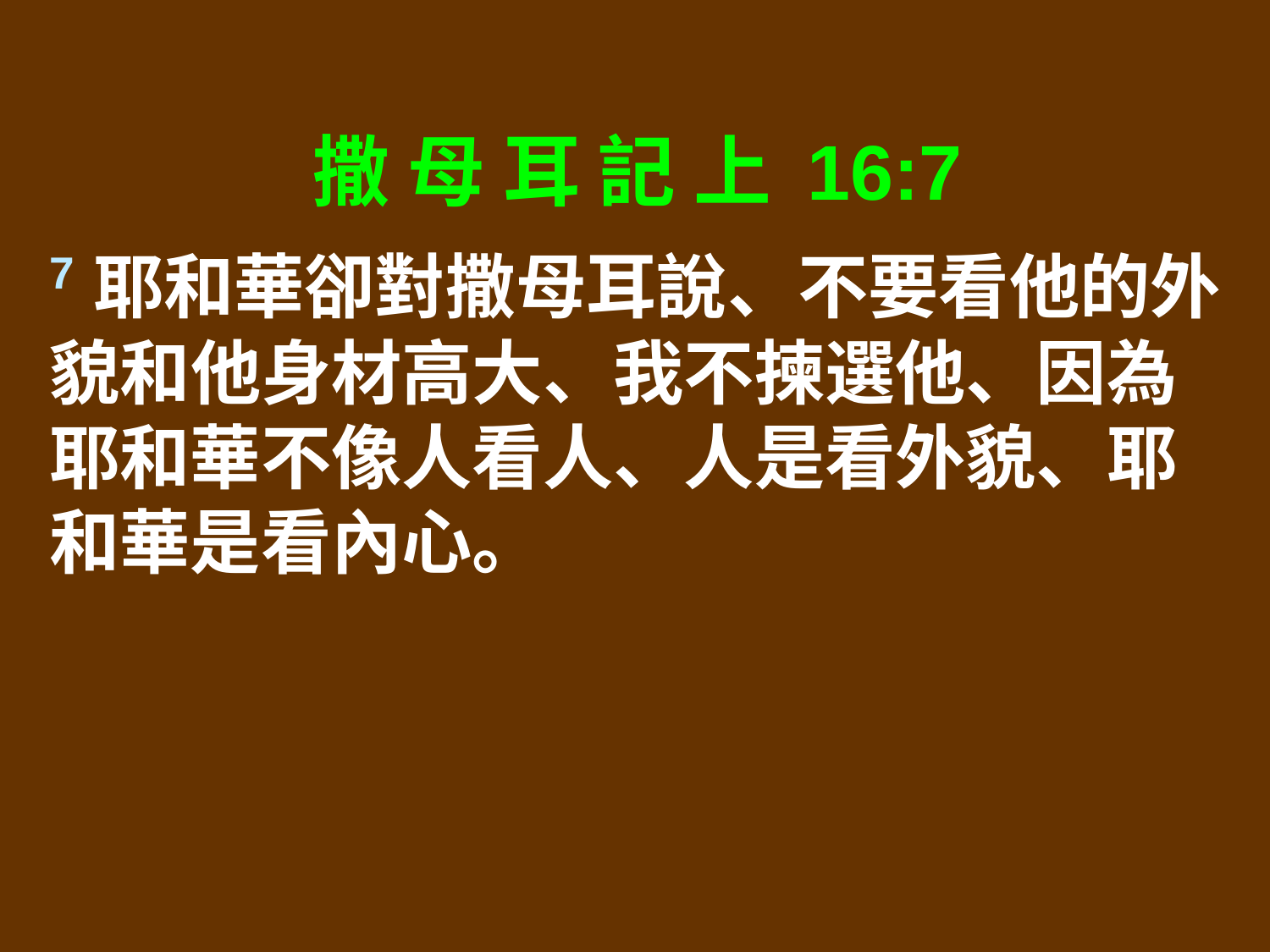

撒 母 耳 記 上 16:7
7耶和華卻對撒母耳說、不要看他的外貌和他身材高大、我不揀選他、因為耶和華不像人看人、人是看外貌、耶和華是看內心。